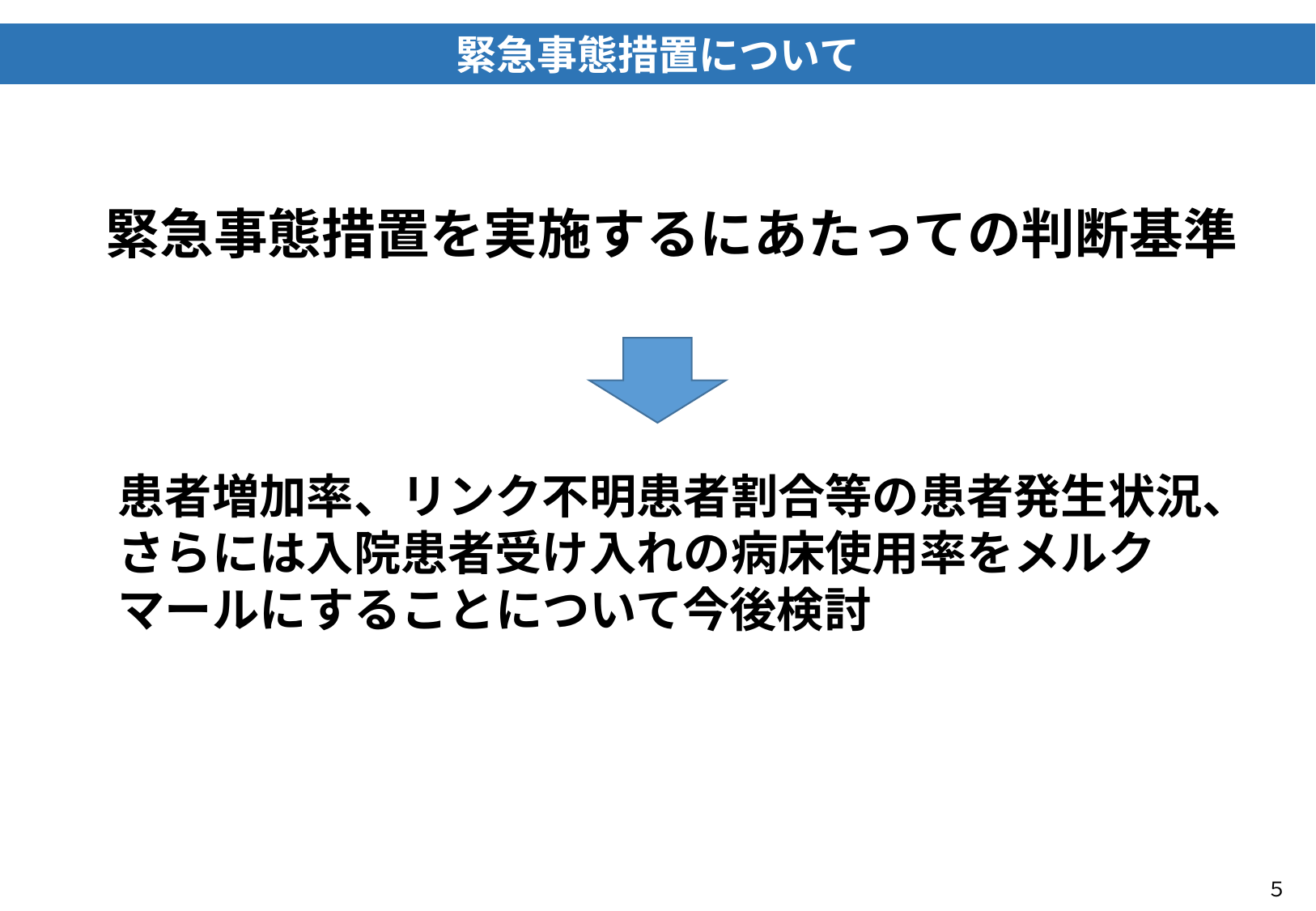

緊急事態措置について
緊急事態措置を実施するにあたっての判断基準

患者増加率、リンク不明患者割合等の患者発生状況、
さらには入院患者受け入れの病床使用率をメルクマールにすることについて今後検討
５